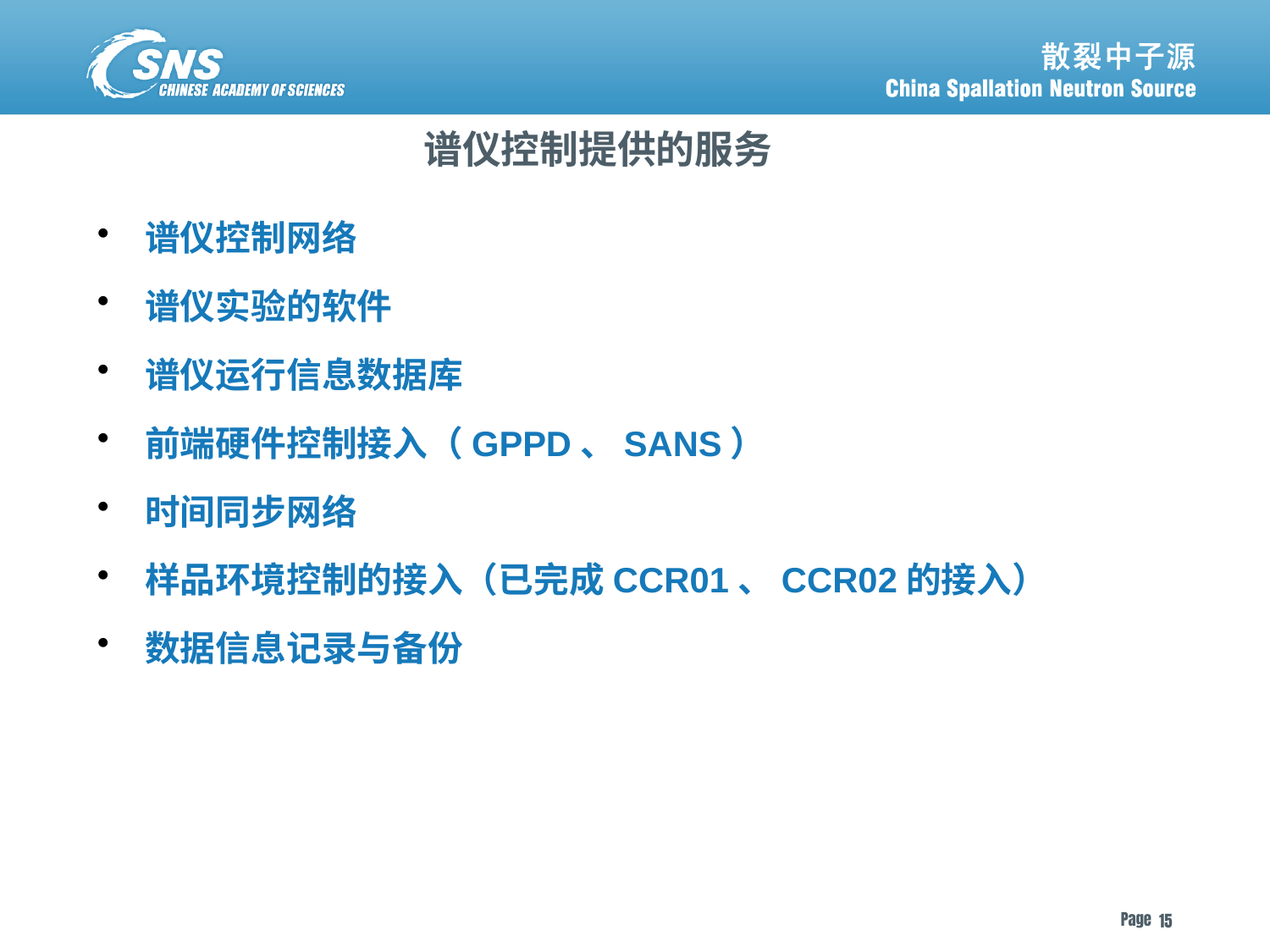

# 谱仪控制提供的服务
谱仪控制网络
谱仪实验的软件
谱仪运行信息数据库
前端硬件控制接入（GPPD、SANS）
时间同步网络
样品环境控制的接入（已完成CCR01、CCR02的接入）
数据信息记录与备份

15